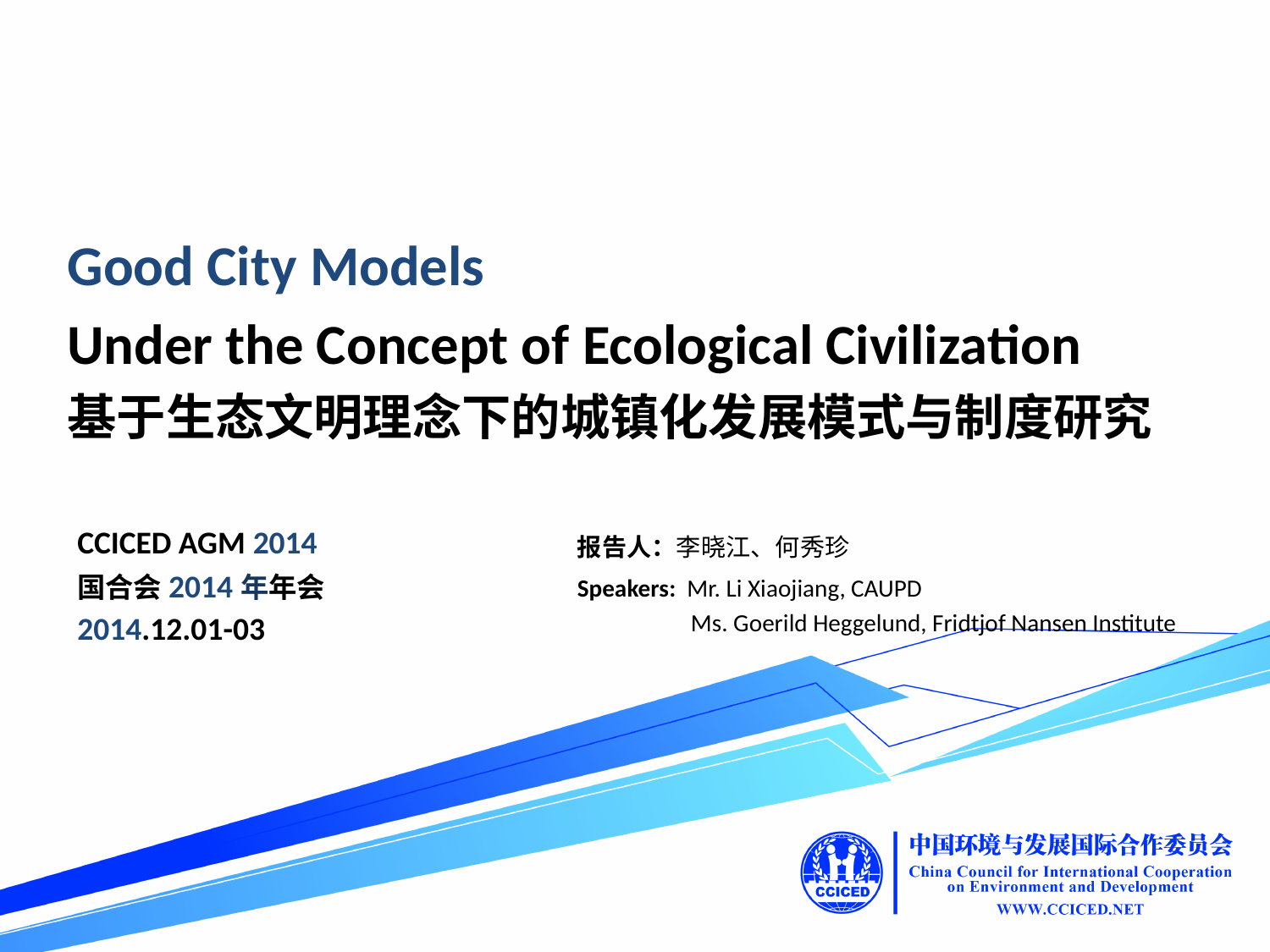

Good City Models
Under the Concept of Ecological Civilization
基于生态文明理念下的城镇化发展模式与制度研究
CCICED AGM 2014
国合会2014年年会
2014.12.01-03
报告人：李晓江、何秀珍
Speakers:  Mr. Li Xiaojiang, CAUPD
            Ms. Goerild Heggelund, Fridtjof Nansen Institute